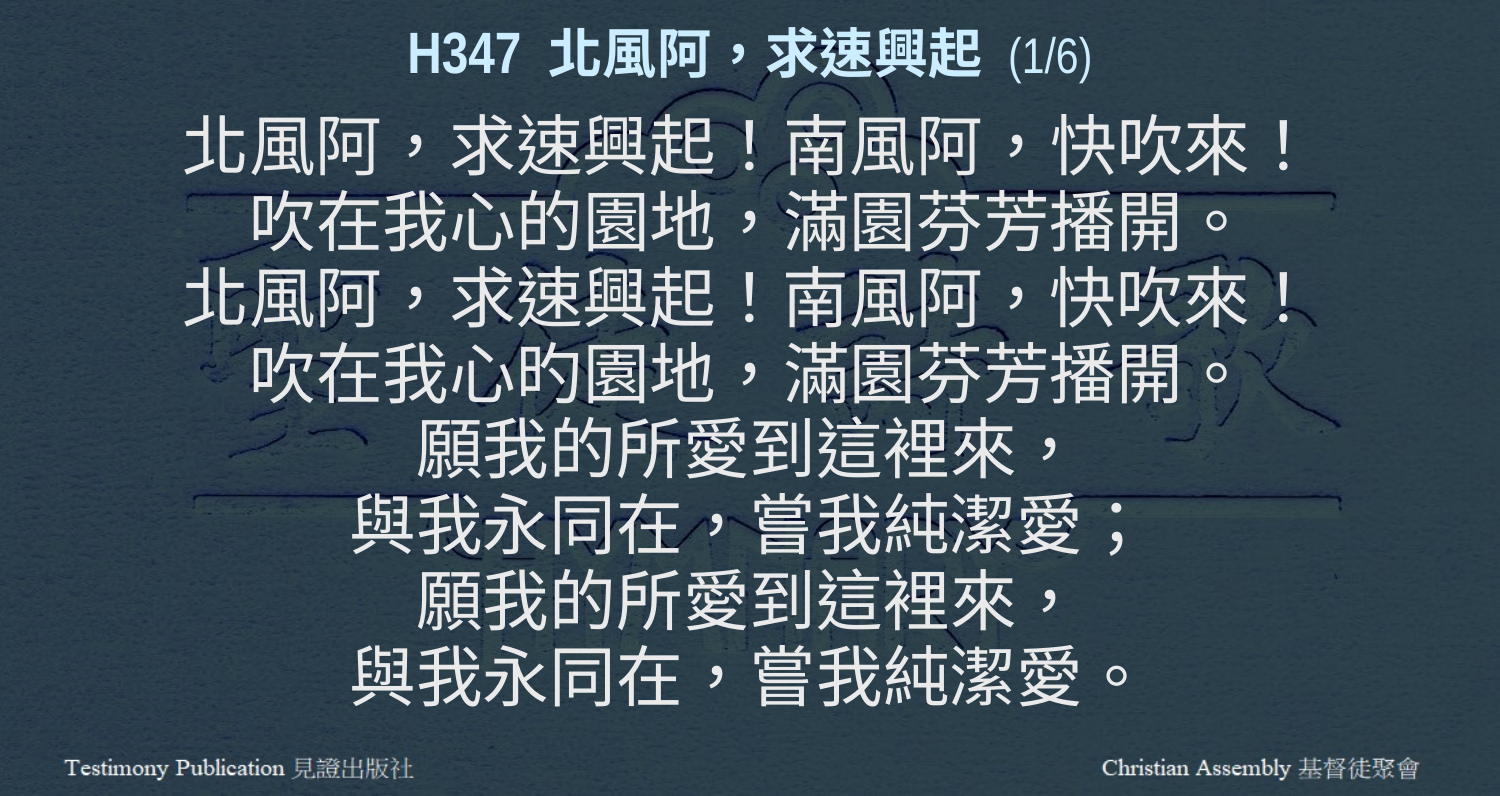

H347 北風阿，求速興起 (1/6)
北風阿，求速興起！南風阿，快吹來！
吹在我心的園地，滿園芬芳播開。
北風阿，求速興起！南風阿，快吹來！
吹在我心旳園地，滿園芬芳播開。
願我的所愛到這裡來，
與我永同在，嘗我純潔愛；
願我的所愛到這裡來，
與我永同在，嘗我純潔愛。